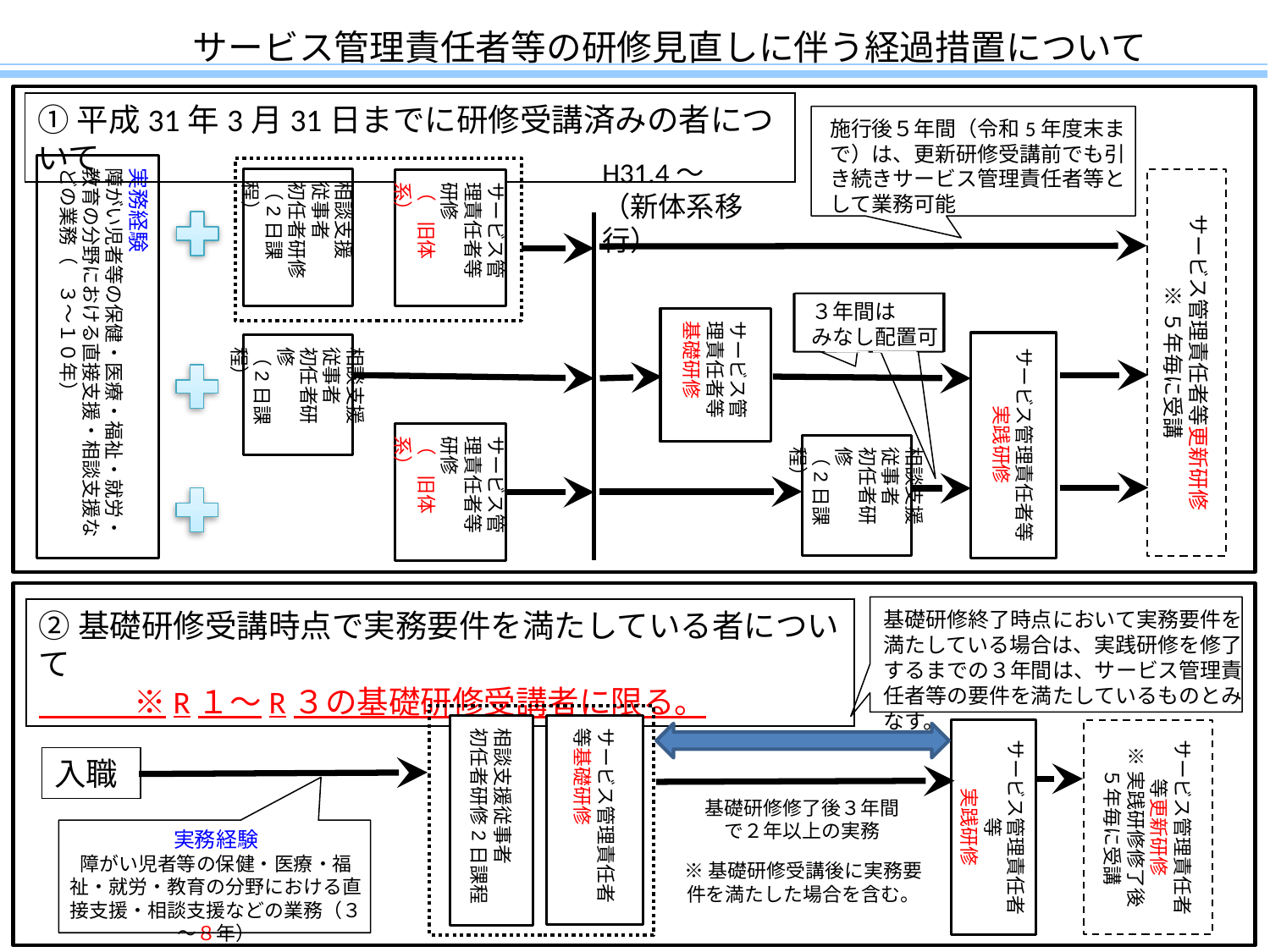

サービス管理責任者等の研修見直しに伴う経過措置について

①平成31年3月31日までに研修受講済みの者について

施行後５年間（令和5年度末まで）は、更新研修受講前でも引き続きサービス管理責任者等として業務可能
H31.4～
（新体系移行）
実務経験
障がい児者等の保健・医療・福祉・就労・教育の分野における直接支援・相談支援などの業務（　３～１０年）

相談支援
従事者
初任者研修
（2日課程）
サービス管理責任者等更新研修
※５年毎に受講
サービス管理責任者等研修
（　旧体系）

３年間は
みなし配置可

サービス管理責任者等
基礎研修
サービス管理責任者等
実践研修
相談支援
従事者
初任者研修
（2日課程）

サービス管理責任者等研修
（　旧体系）
相談支援
従事者
初任者研修
（2日課程）

②基礎研修受講時点で実務要件を満たしている者について
　　　※R１～R３の基礎研修受講者に限る。
基礎研修終了時点において実務要件を満たしている場合は、実践研修を修了するまでの３年間は、サービス管理責任者等の要件を満たしているものとみなす。

相談支援従事者
初任者研修2日課程
サービス管理責任者等基礎研修
サービス管理責任者等
実践研修
サービス管理責任者等更新研修
※実践研修修了後
５年毎に受講

入職
基礎研修修了後３年間で２年以上の実務
実務経験
障がい児者等の保健・医療・福祉・就労・教育の分野における直接支援・相談支援などの業務（３～８年）

※基礎研修受講後に実務要件を満たした場合を含む。